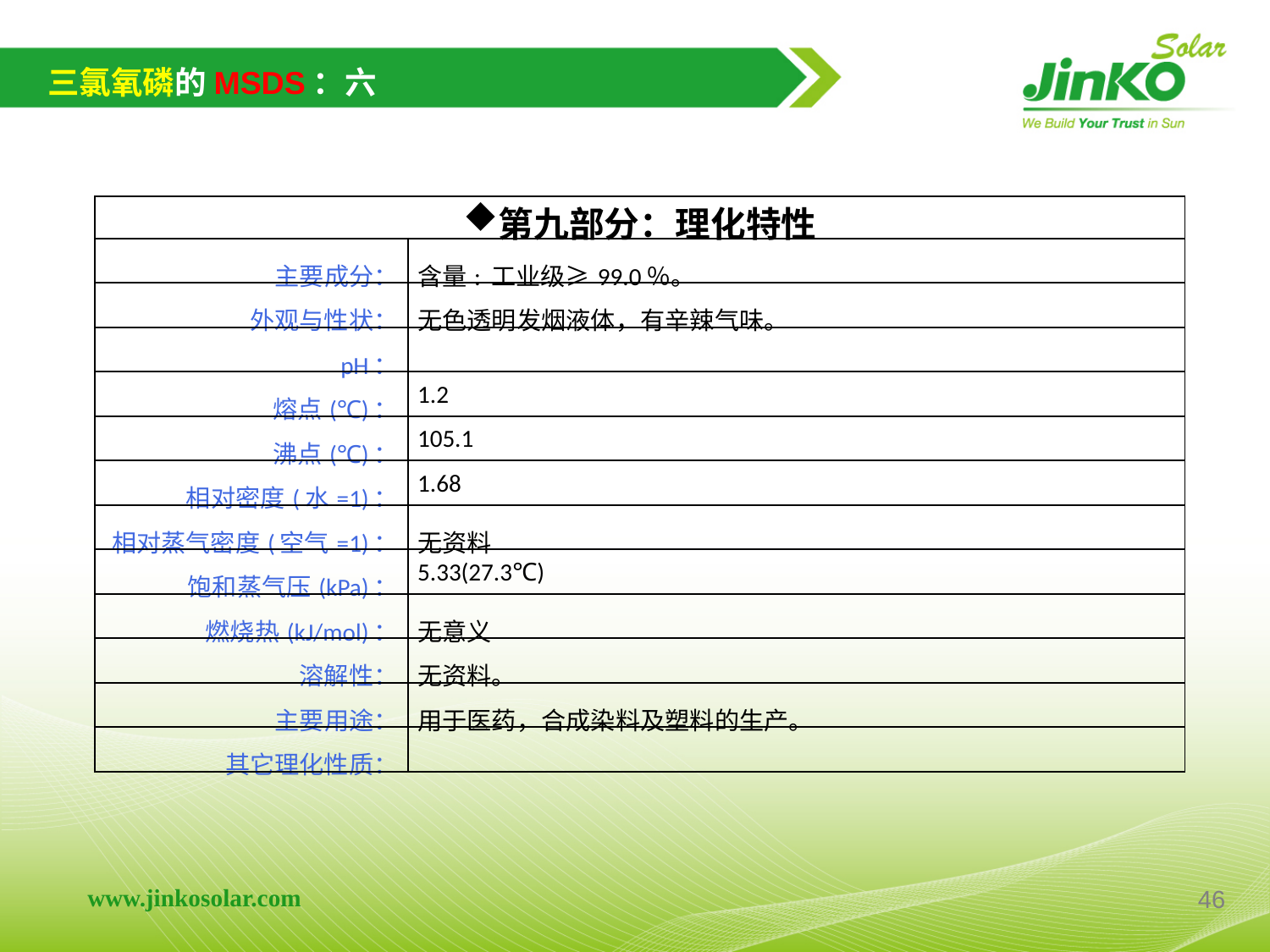

三氯氧磷的MSDS：六
| 第九部分：理化特性 |  |
| --- | --- |
| 主要成分： | 含量: 工业级≥99.0％。 |
| 外观与性状： | 无色透明发烟液体，有辛辣气味。 |
| pH： |  |
| 熔点(℃)： | 1.2 |
| 沸点(℃)： | 105.1 |
| 相对密度(水=1)： | 1.68 |
| 相对蒸气密度(空气=1)： | 无资料 |
| 饱和蒸气压(kPa)： | 5.33(27.3℃) |
| 燃烧热(kJ/mol)： | 无意义 |
| 溶解性： | 无资料。 |
| 主要用途： | 用于医药，合成染料及塑料的生产。 |
| 其它理化性质： |  |